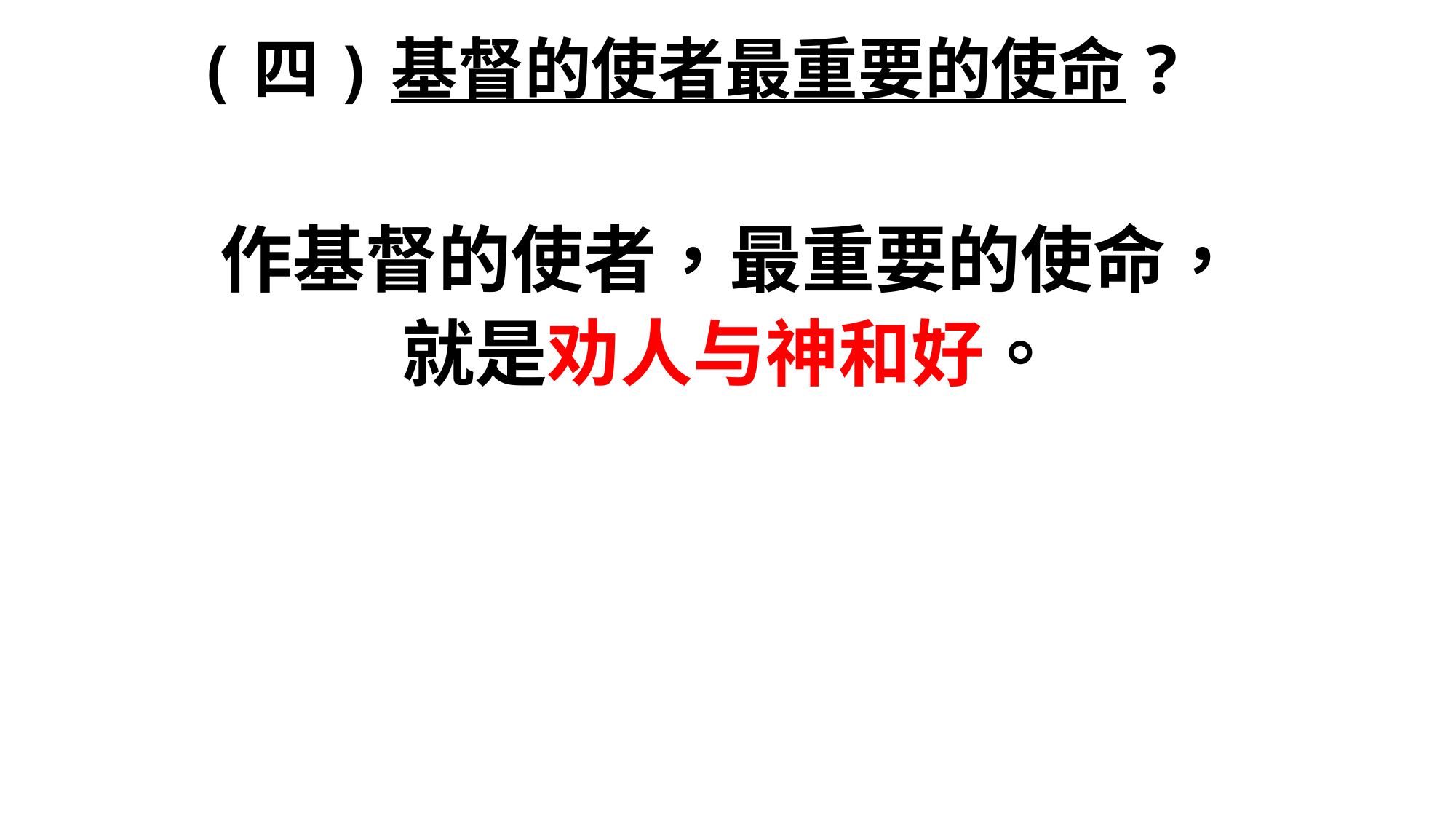

# (四)基督的使者最重要的使命?
作基督的使者，最重要的使命，
就是劝人与神和好。